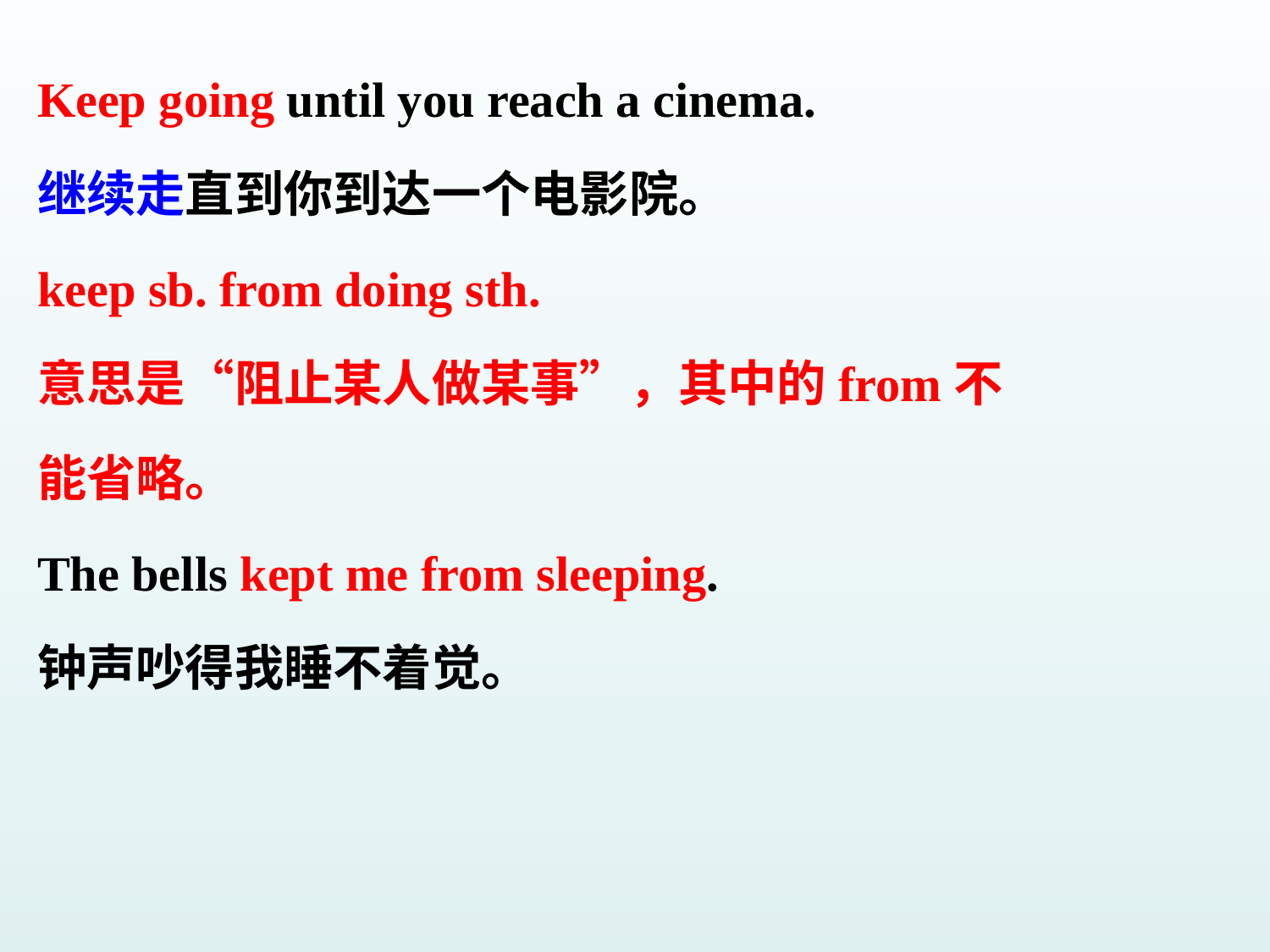

Keep going until you reach a cinema.
继续走直到你到达一个电影院。
keep sb. from doing sth.
意思是“阻止某人做某事”，其中的from不
能省略。
The bells kept me from sleeping.
钟声吵得我睡不着觉。